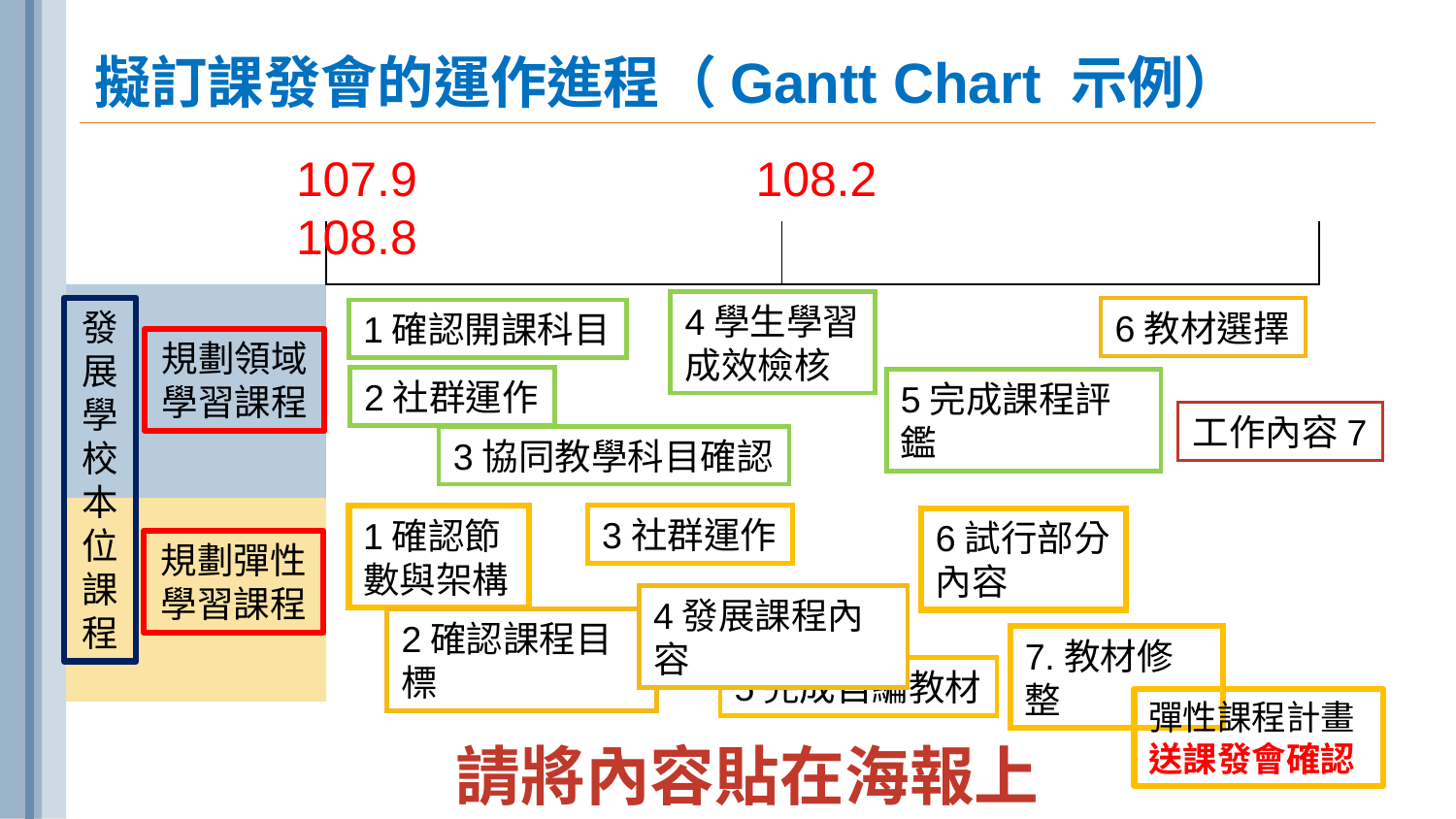

# 擬訂課發會的運作進程（Gantt Chart 示例）
107.9                         108.2                                 108.8
|  |  |  |  |
| --- | --- | --- | --- |
|  |  |  |  |
|  |  |  |  |
4學生學習成效檢核
發展學校本位課程
6教材選擇
1確認開課科目
規劃領域學習課程
2社群運作
5完成課程評鑑
工作內容7
3協同教學科目確認
3社群運作
1確認節數與架構
6試行部分內容
規劃彈性學習課程
4發展課程內容
2確認課程目標
7.教材修整
5完成自編教材
彈性課程計畫送課發會確認
請將內容貼在海報上